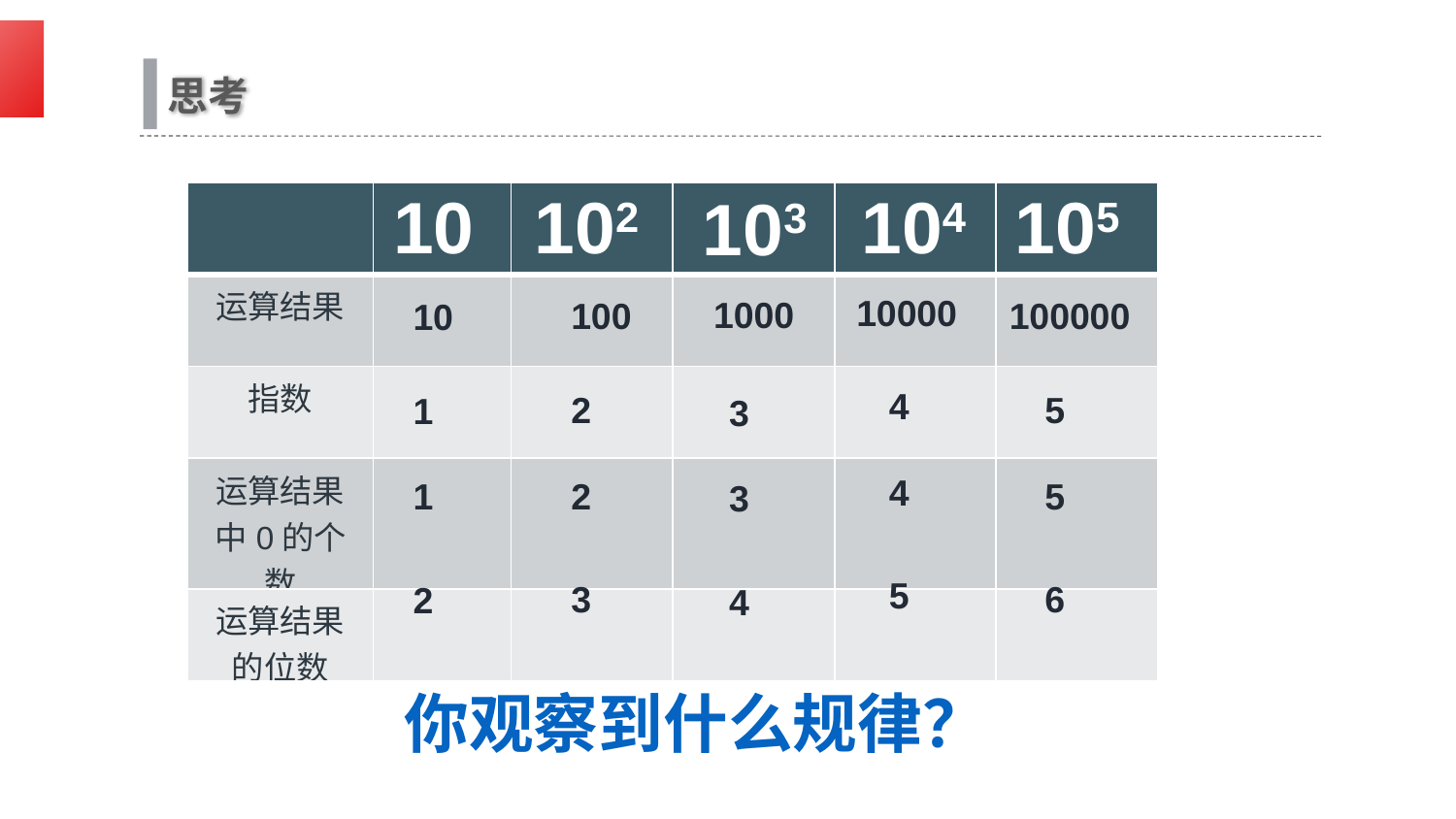

思考
10
102
104
105
103
|  |  |  |  |  |  |
| --- | --- | --- | --- | --- | --- |
| 运算结果 |  |  |  |  |  |
| 指数 |  |  |  |  |  |
| 运算结果中0的个数 |  |  |  |  |  |
| 运算结果的位数 |  |  |  |  |  |
10000
1000
100000
100
10
4
2
5
1
3
4
2
5
1
3
5
3
6
2
4
你观察到什么规律？